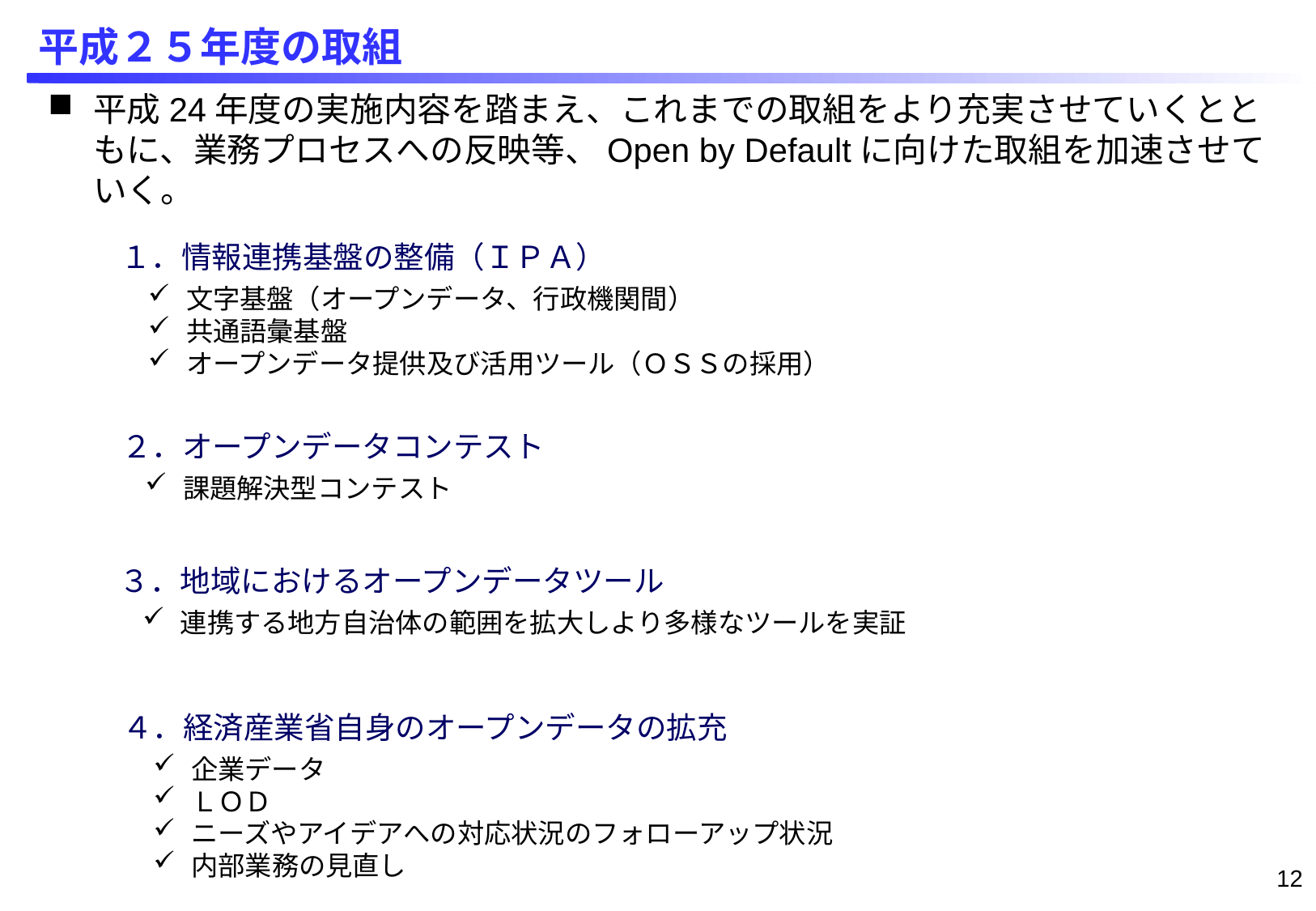

平成２５年度の取組
平成24年度の実施内容を踏まえ、これまでの取組をより充実させていくとともに、業務プロセスへの反映等、Open by Defaultに向けた取組を加速させていく。
１．情報連携基盤の整備（ＩＰＡ）
文字基盤（オープンデータ、行政機関間）
共通語彙基盤
オープンデータ提供及び活用ツール（ＯＳＳの採用）
２．オープンデータコンテスト
課題解決型コンテスト
３．地域におけるオープンデータツール
連携する地方自治体の範囲を拡大しより多様なツールを実証
４．経済産業省自身のオープンデータの拡充
企業データ
ＬＯＤ
ニーズやアイデアへの対応状況のフォローアップ状況
内部業務の見直し
12